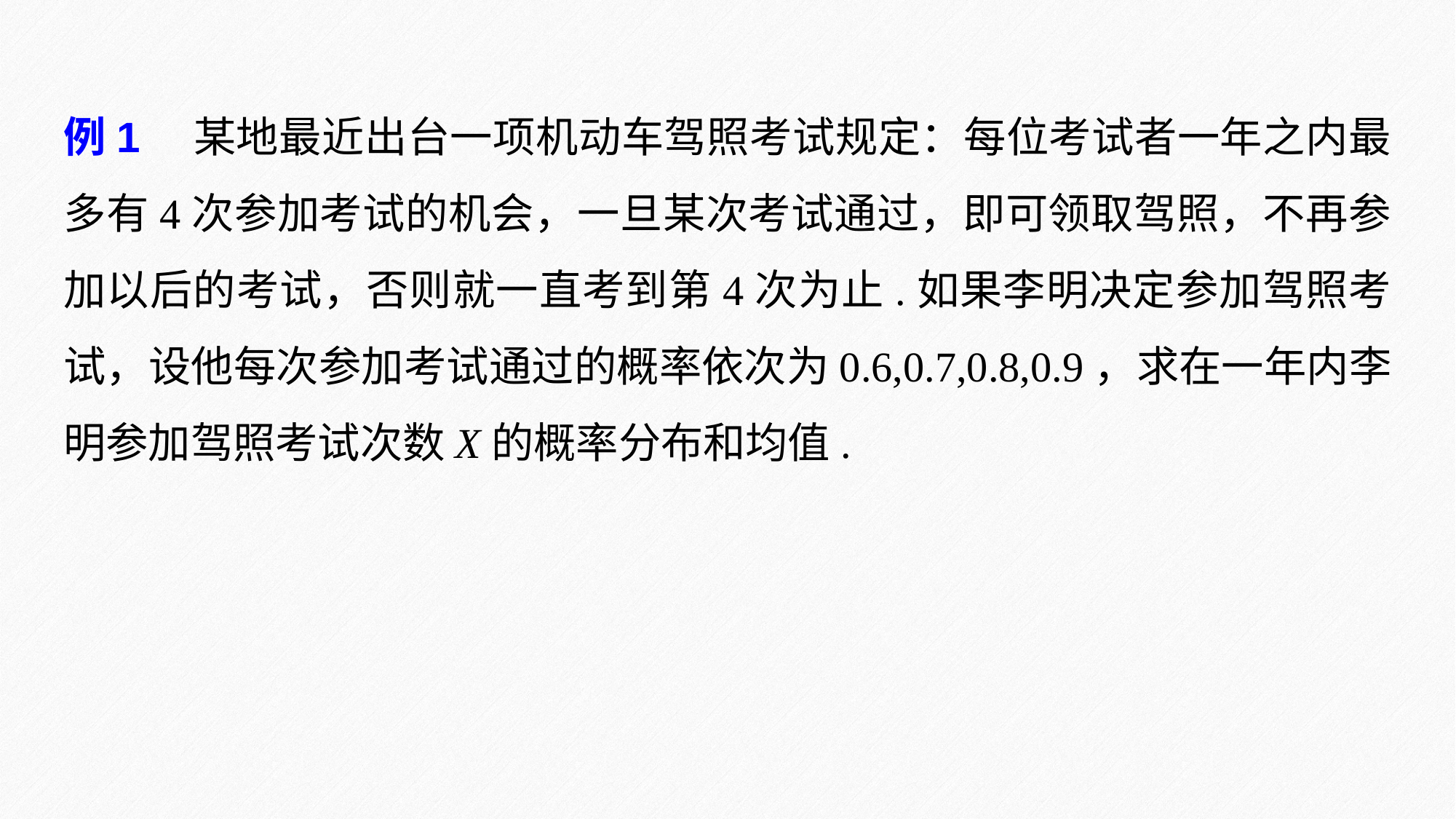

例1　某地最近出台一项机动车驾照考试规定：每位考试者一年之内最多有4次参加考试的机会，一旦某次考试通过，即可领取驾照，不再参加以后的考试，否则就一直考到第4次为止.如果李明决定参加驾照考试，设他每次参加考试通过的概率依次为0.6,0.7,0.8,0.9，求在一年内李明参加驾照考试次数X的概率分布和均值.